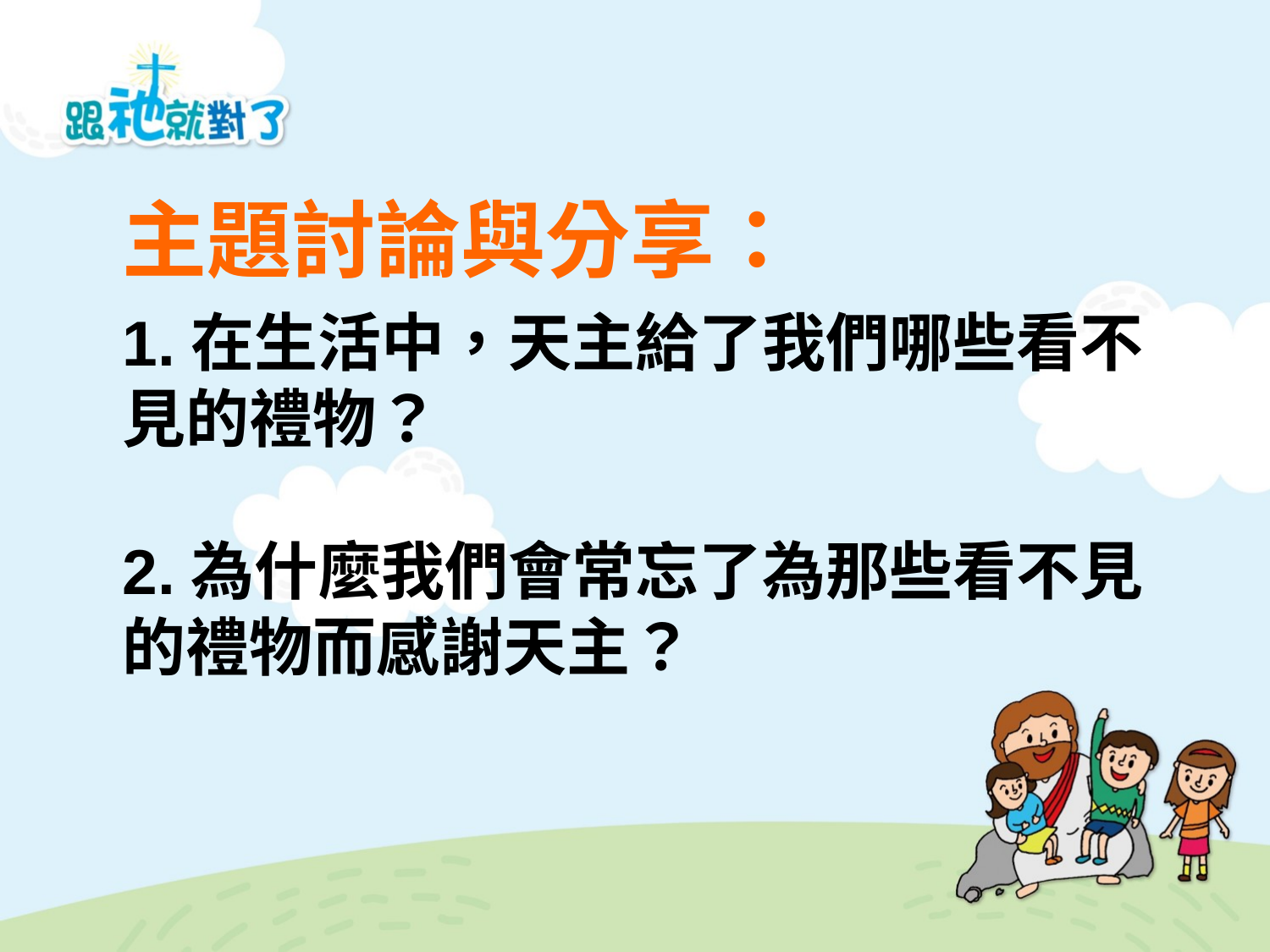

主題討論與分享：
1.在生活中，天主給了我們哪些看不見的禮物？

2.為什麼我們會常忘了為那些看不見的禮物而感謝天主？